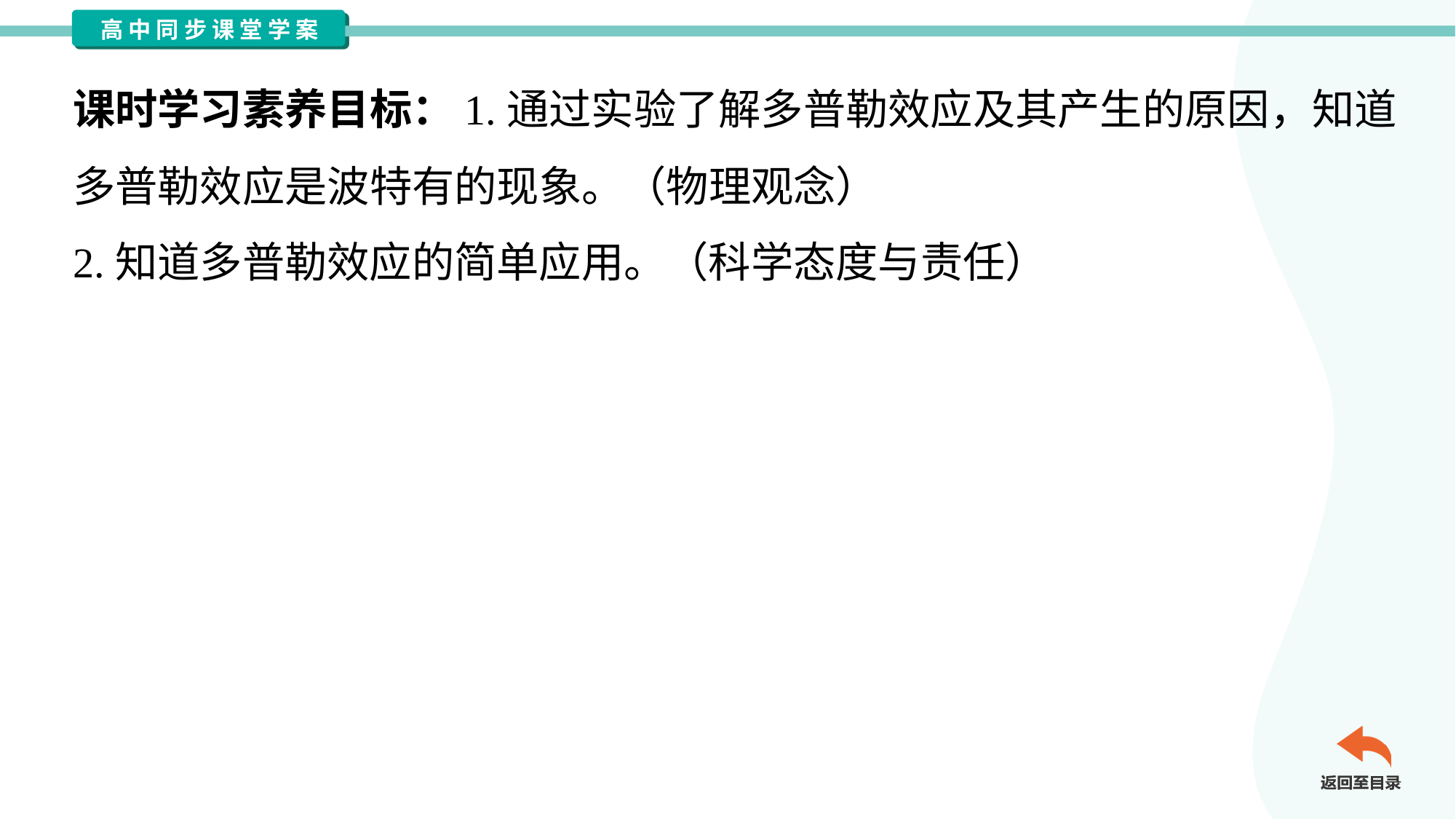

课时学习素养目标：1.通过实验了解多普勒效应及其产生的原因，知道
多普勒效应是波特有的现象。（物理观念）
2.知道多普勒效应的简单应用。（科学态度与责任）